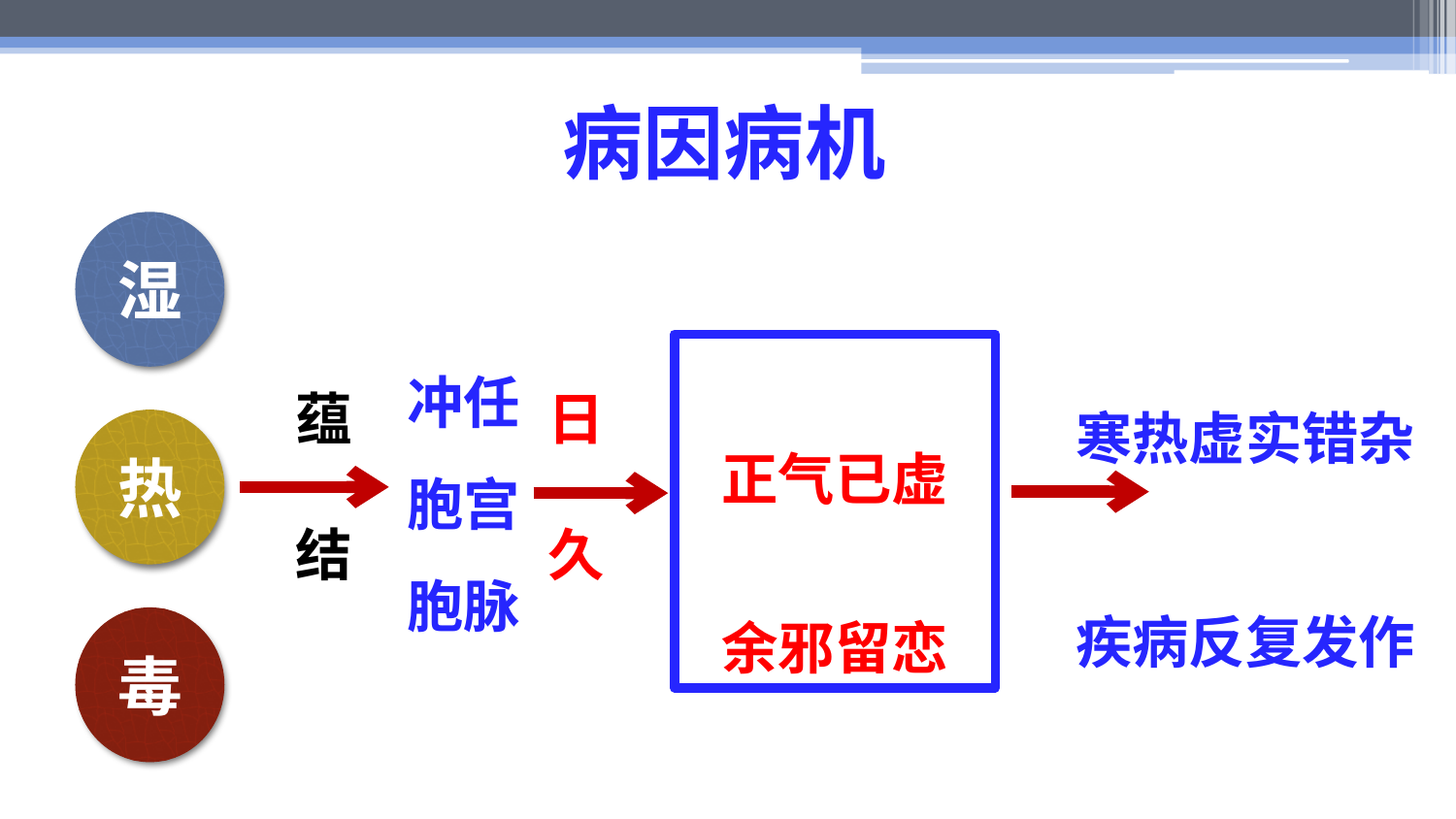

# 病因病机
湿
寒热虚实错杂
疾病反复发作
冲任
胞宫
胞脉
蕴

结
正气已虚
余邪留恋
日

久
热
毒